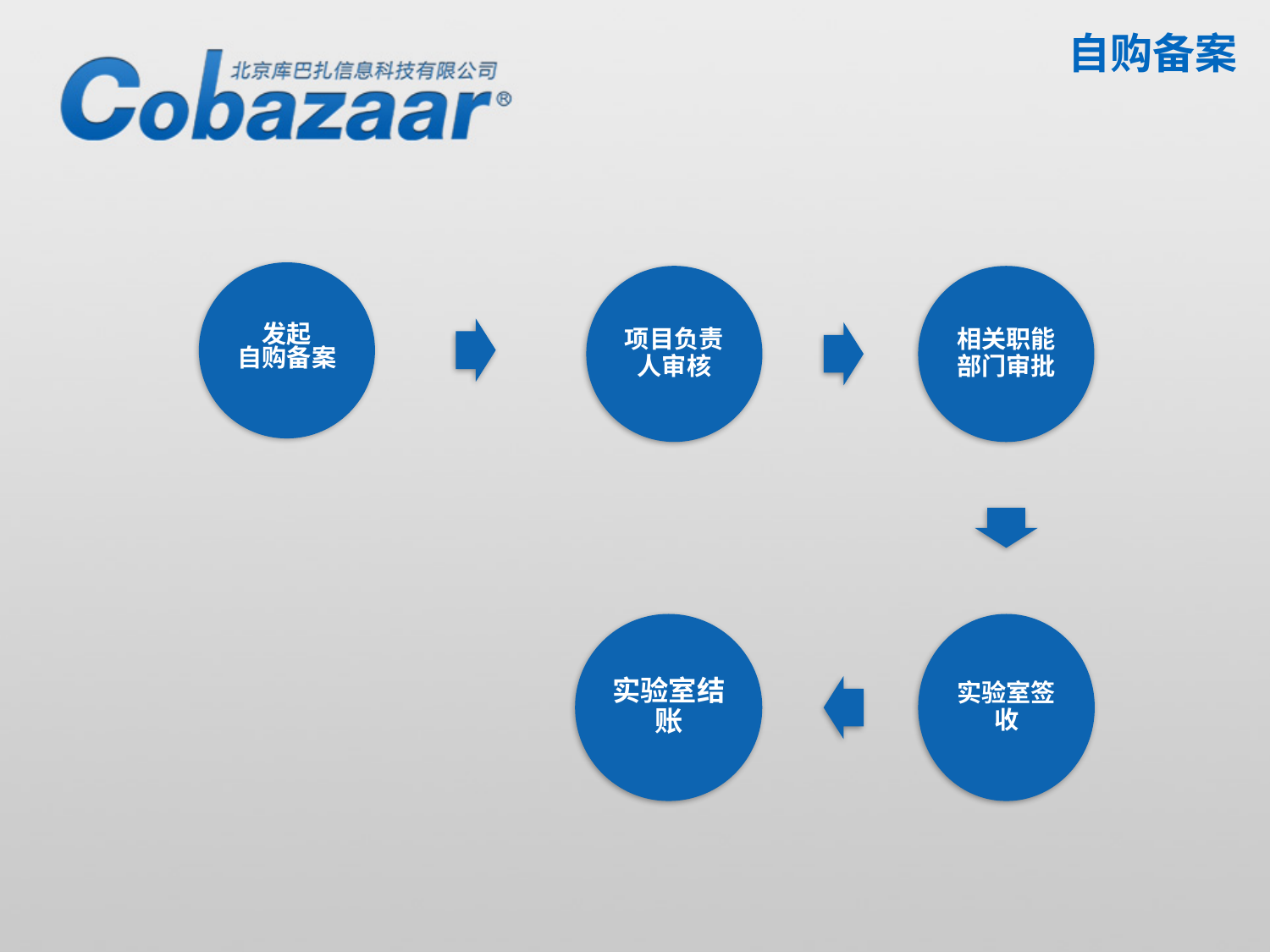

自购备案
发起
自购备案
项目负责人审核
相关职能部门审批

实验室结账
实验室签收